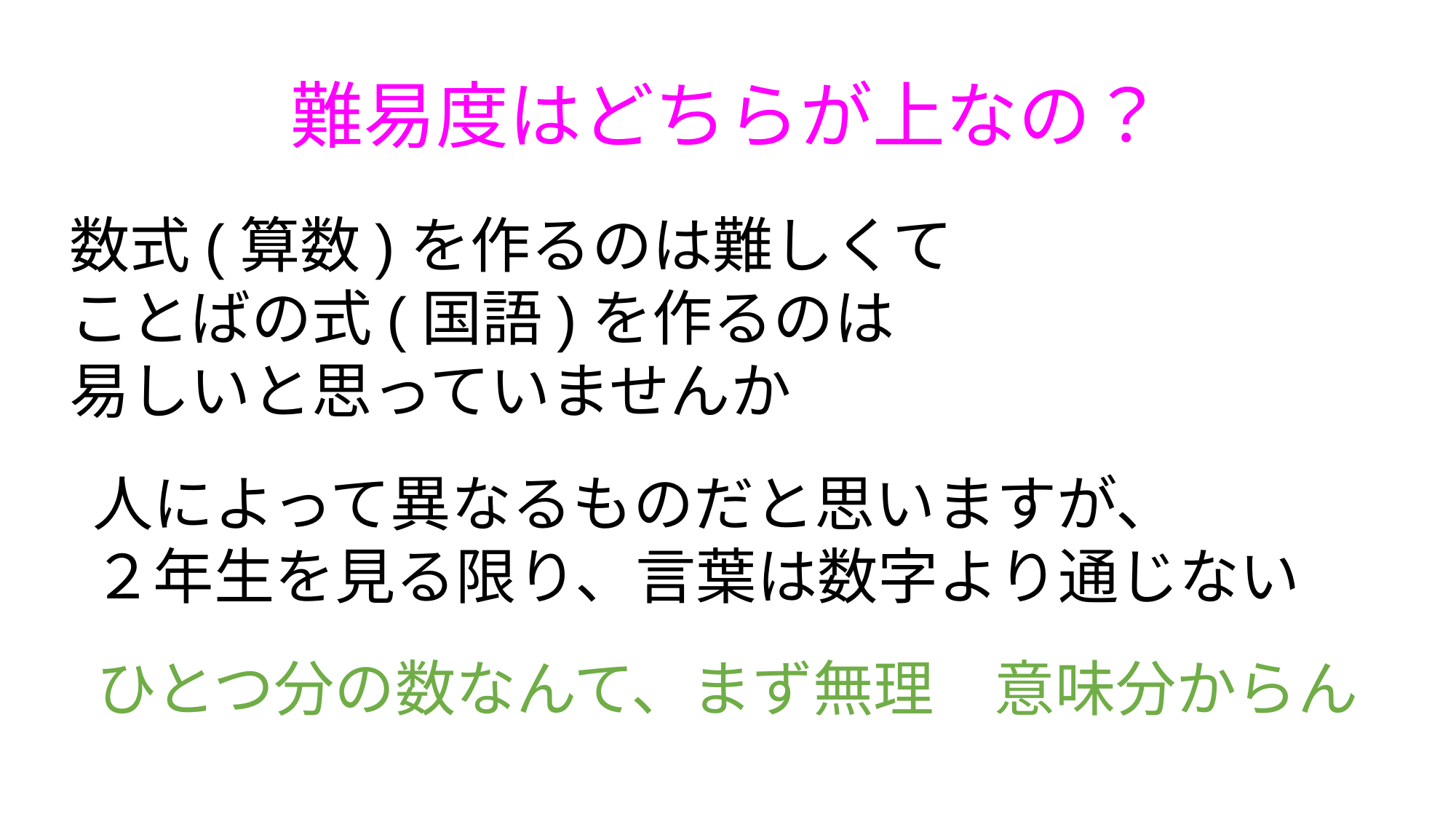

難易度はどちらが上なの？
数式(算数)を作るのは難しくて
ことばの式(国語)を作るのは
易しいと思っていませんか
人によって異なるものだと思いますが、
２年生を見る限り、言葉は数字より通じない
ひとつ分の数なんて、まず無理　意味分からん